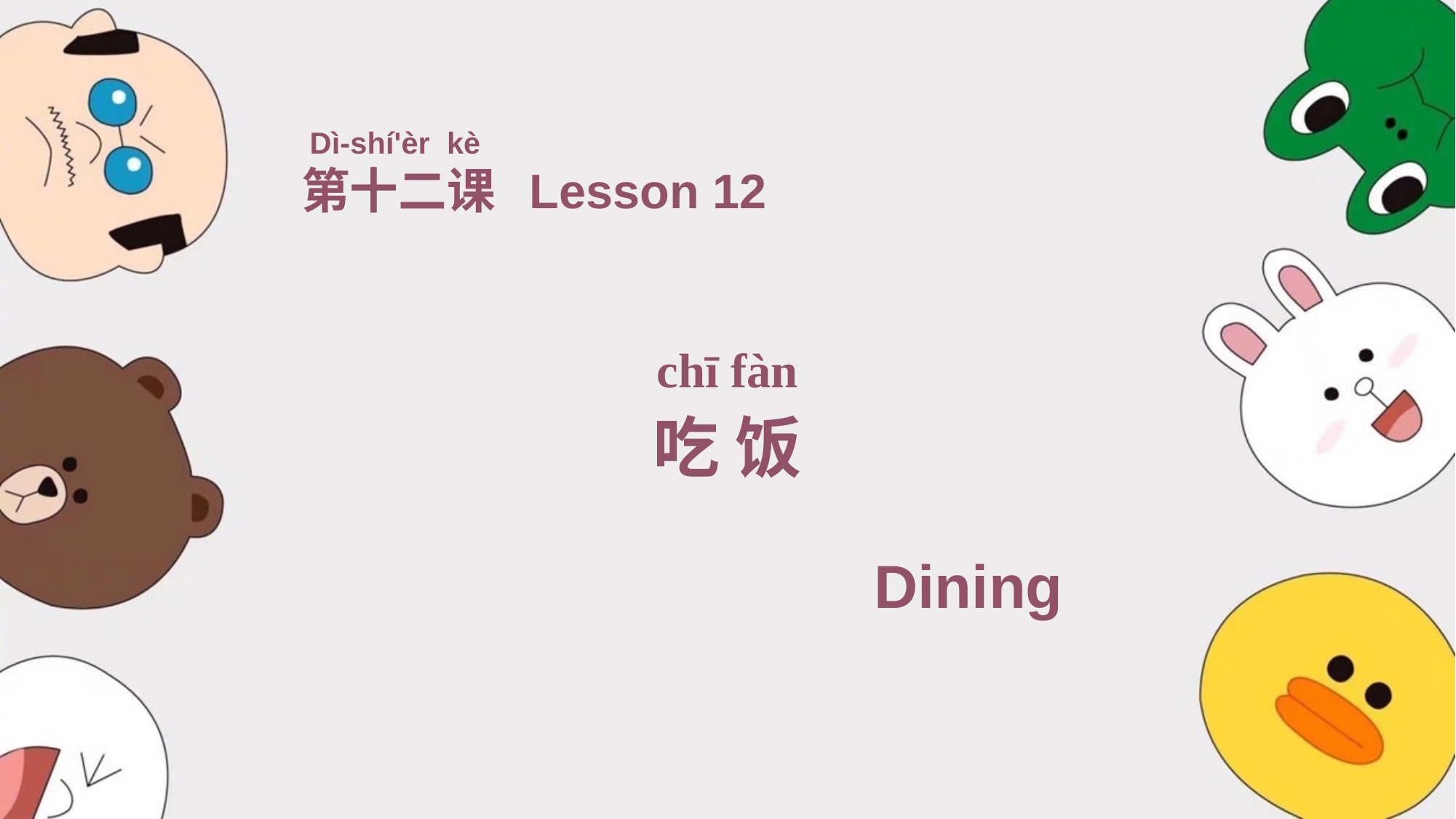

Dì-shí'èr  kè
第十二课  Lesson 12
# chī fàn 吃 饭
Dining